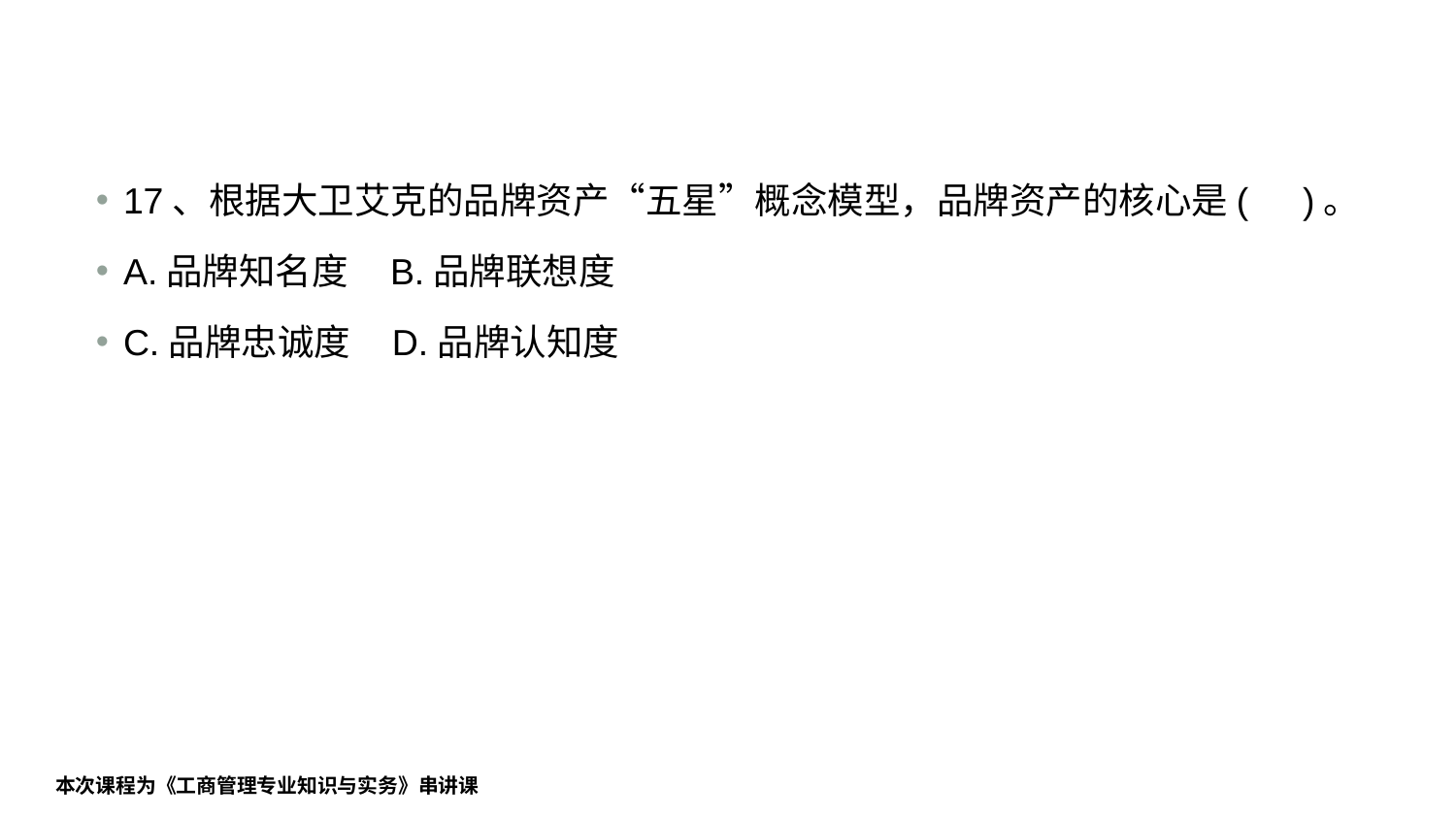

#
17、根据大卫艾克的品牌资产“五星”概念模型，品牌资产的核心是(　)。
A.品牌知名度    B.品牌联想度
C.品牌忠诚度    D.品牌认知度